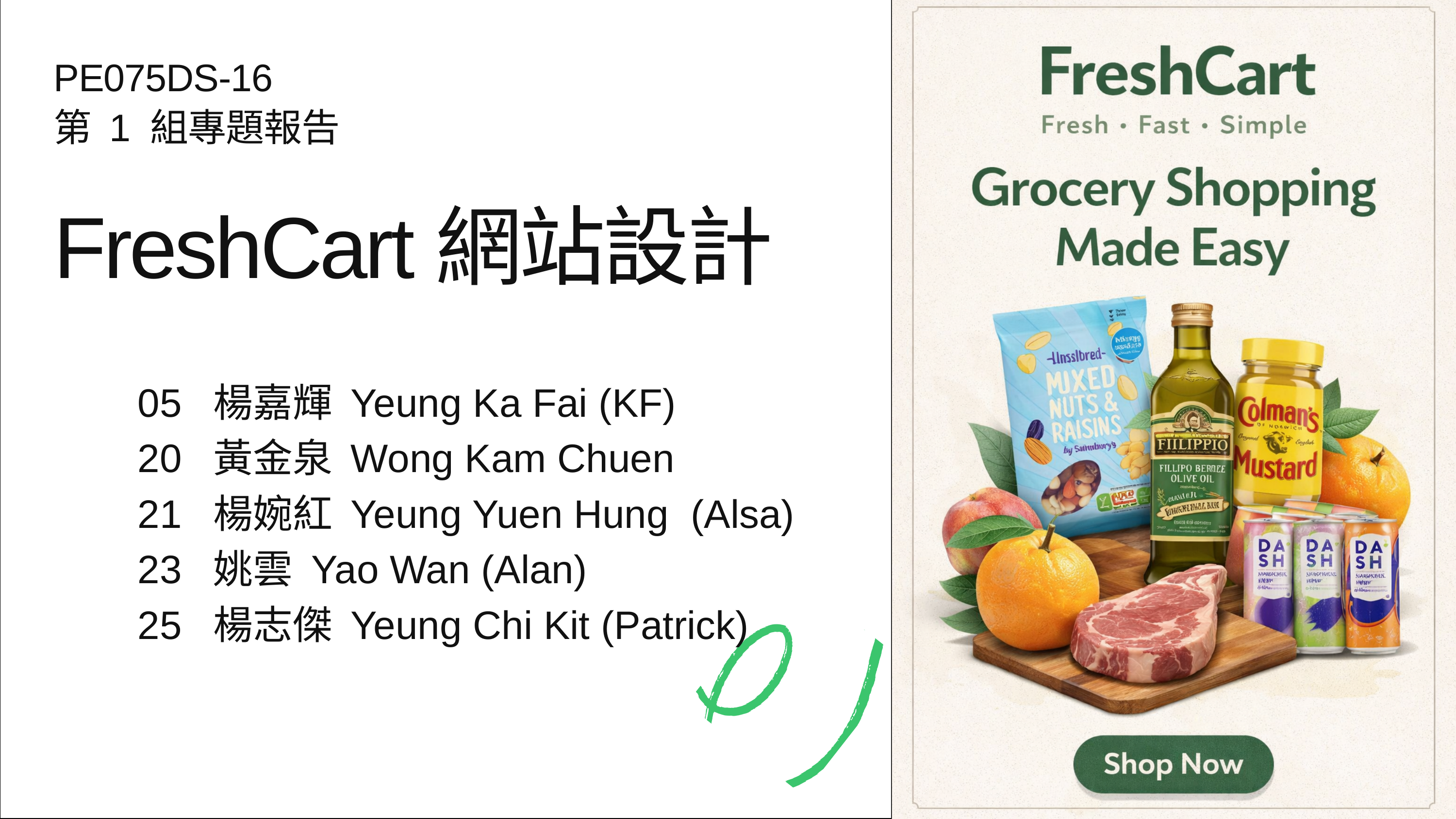

PE075DS-16​
第 1 組專題報告​

FreshCart網站設計
05​  楊嘉輝​ Yeung Ka Fai​ (KF)
20 ​ 黃金泉​ Wong Kam Chuen​
21 ​ 楊婉紅​ Yeung Yuen Hung​  (Alsa)
23​  姚雲​ Yao Wan​ (Alan)
25​  楊志傑​ Yeung Chi Kit (Patrick)​